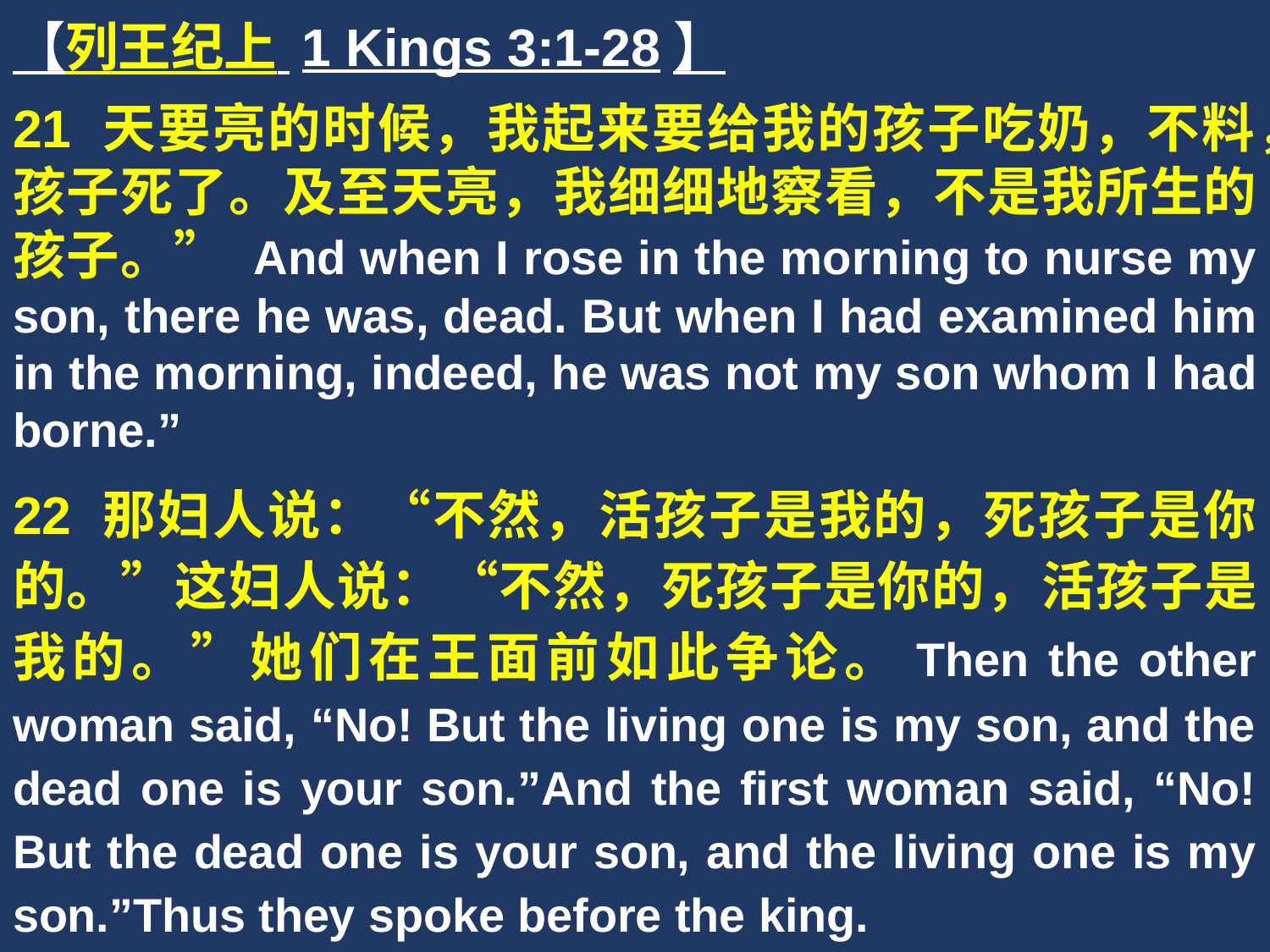

【列王纪上 1 Kings 3:1-28】
21 天要亮的时候，我起来要给我的孩子吃奶，不料，孩子死了。及至天亮，我细细地察看，不是我所生的孩子。” And when I rose in the morning to nurse my son, there he was, dead. But when I had examined him in the morning, indeed, he was not my son whom I had borne.”
22 那妇人说：“不然，活孩子是我的，死孩子是你的。”这妇人说：“不然，死孩子是你的，活孩子是我的。”她们在王面前如此争论。Then the other woman said, “No! But the living one is my son, and the dead one is your son.”And the first woman said, “No! But the dead one is your son, and the living one is my son.”Thus they spoke before the king.